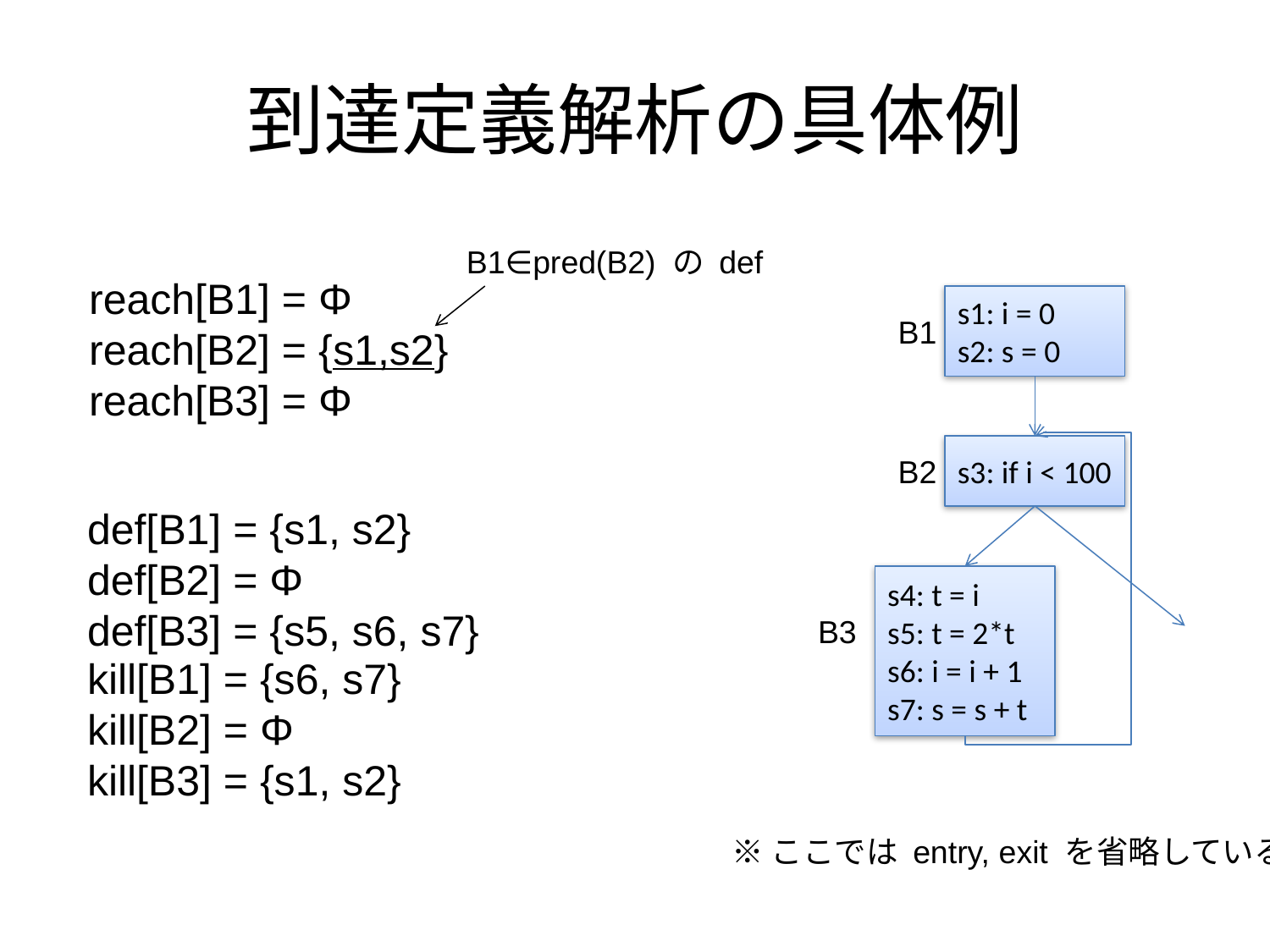

# 到達定義解析の具体例
B1∈pred(B2) の def
reach[B1] = Φ
reach[B2] = {s1,s2}
reach[B3] = Φ
s1: i = 0
s2: s = 0
B1
s3: if i < 100
B2
def[B1] = {s1, s2}
def[B2] = Φ
def[B3] = {s5, s6, s7}
s4: t = i
s5: t = 2*t
s6: i = i + 1
s7: s = s + t
B3
kill[B1] = {s6, s7}
kill[B2] = Φ
kill[B3] = {s1, s2}
※ここでは entry, exit を省略している